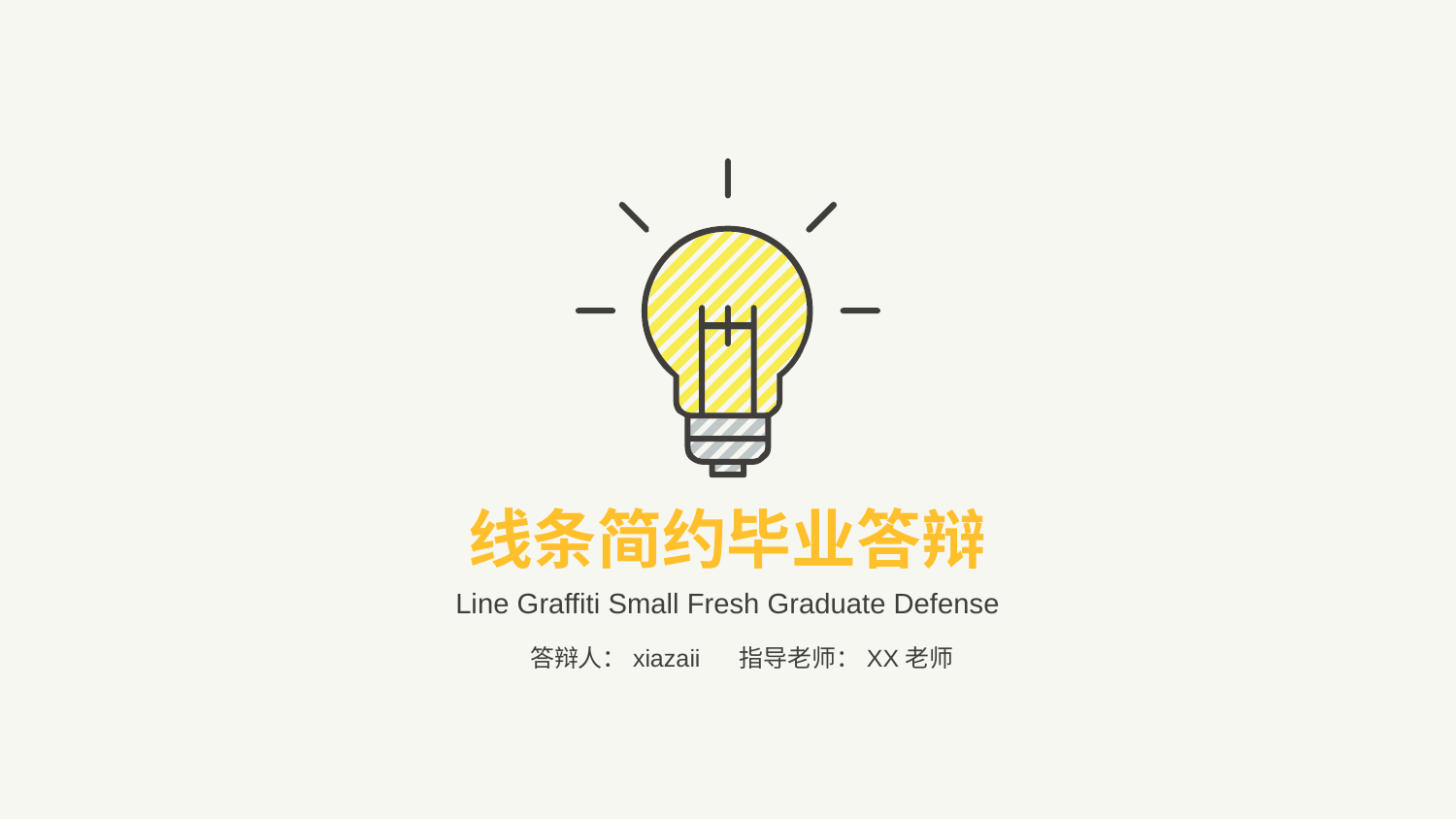

线条简约毕业答辩
Line Graffiti Small Fresh Graduate Defense
答辩人：xiazaii
指导老师：XX老师